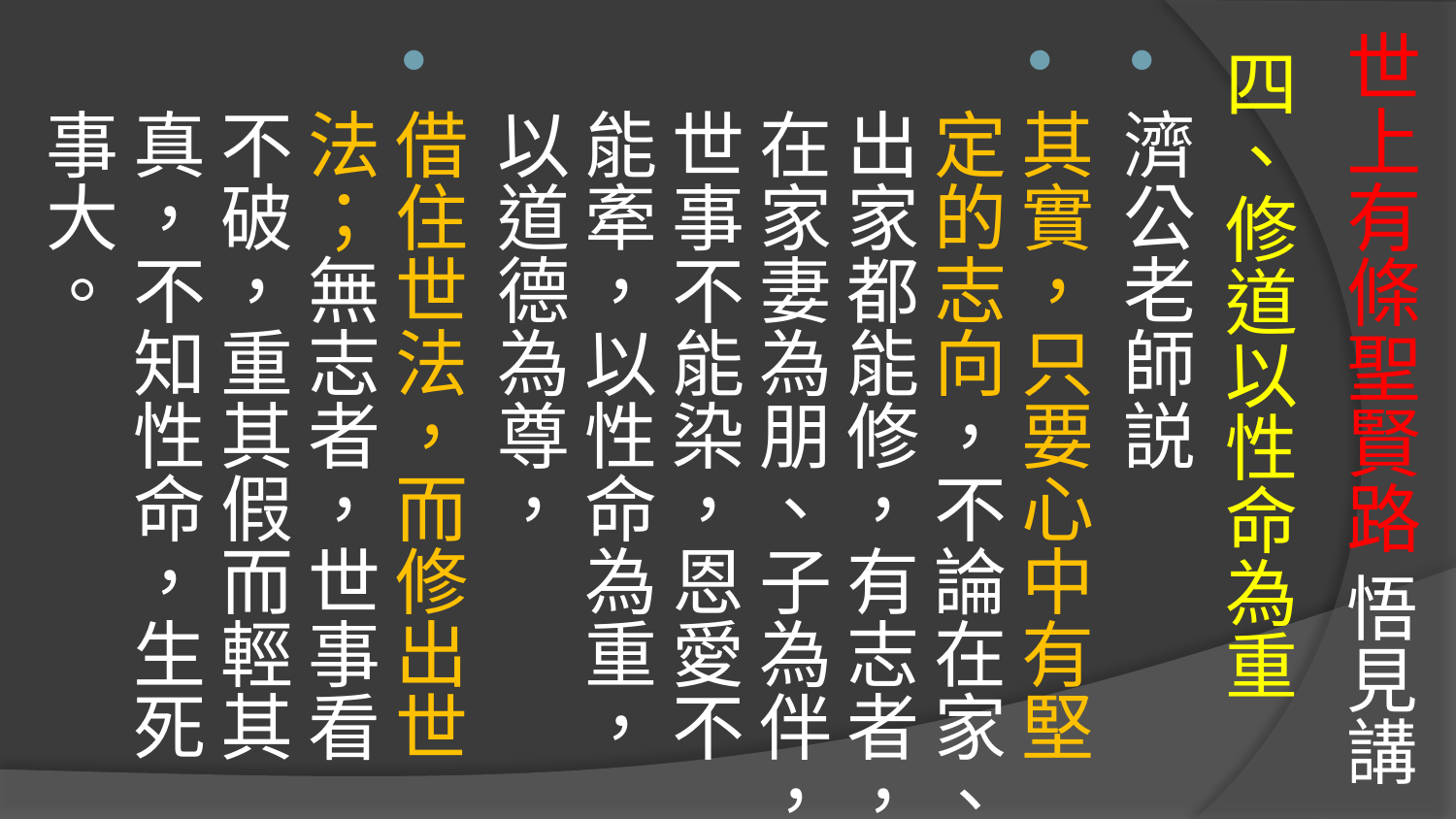

# 世上有條聖賢路 悟見講
四、修道以性命為重
濟公老師説
其實，只要心中有堅定的志向，不論在家、出家都能修，有志者，在家妻為朋、子為伴，世事不能染，恩愛不能牽，以性命為重，以道德為尊，
借住世法，而修出世法；無志者，世事看不破，重其假而輕其真，不知性命，生死事大。